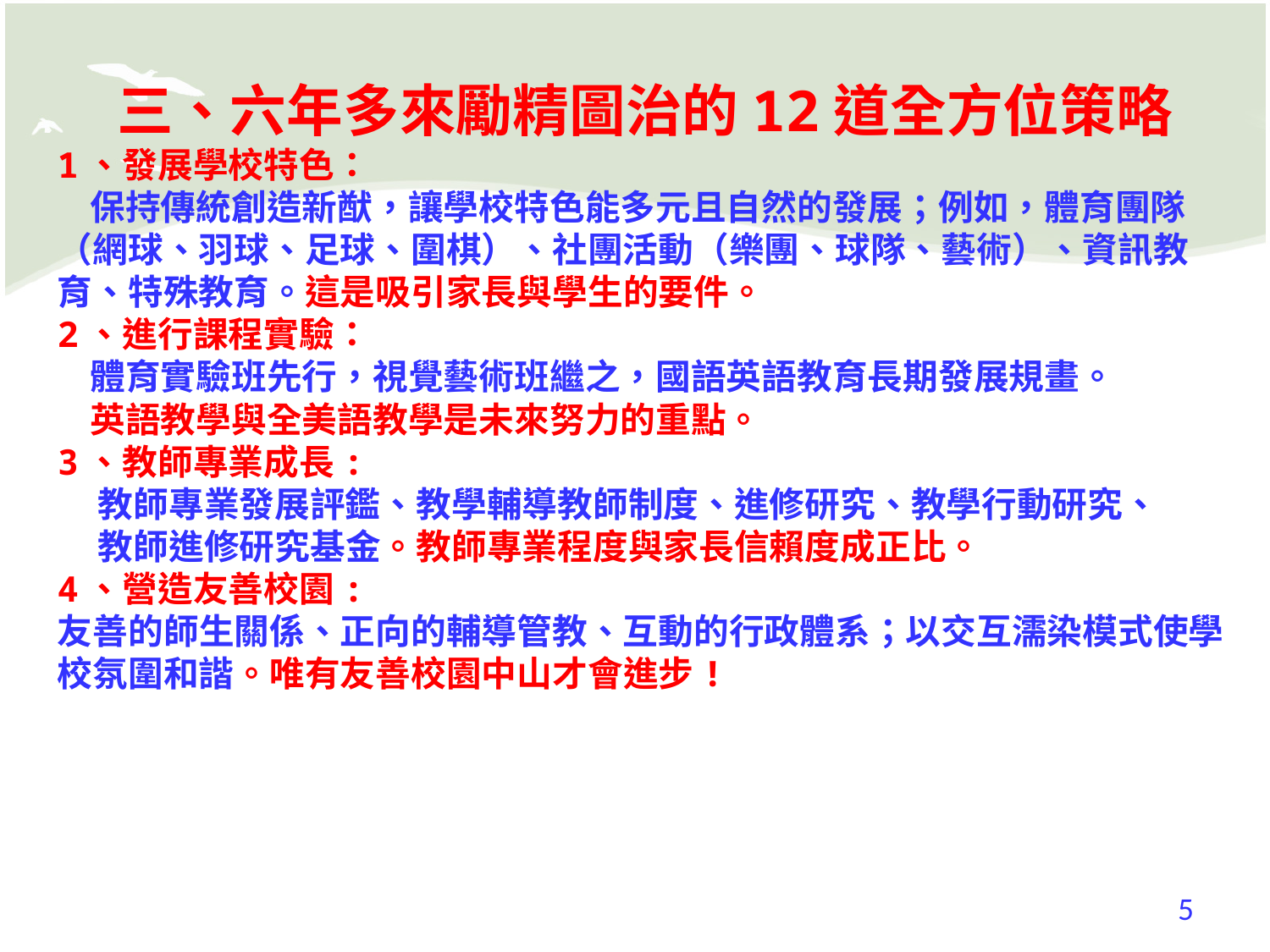

三、六年多來勵精圖治的12道全方位策略
1、發展學校特色：
   保持傳統創造新猷，讓學校特色能多元且自然的發展；例如，體育團隊（網球、羽球、足球、圍棋）、社團活動（樂團、球隊、藝術）、資訊教育、特殊教育。這是吸引家長與學生的要件。
2、進行課程實驗：
   體育實驗班先行，視覺藝術班繼之，國語英語教育長期發展規畫。
   英語教學與全美語教學是未來努力的重點。
3、教師專業成長:
    教師專業發展評鑑、教學輔導教師制度、進修研究、教學行動研究、
    教師進修研究基金。教師專業程度與家長信賴度成正比。
4、營造友善校園:
友善的師生關係、正向的輔導管教、互動的行政體系；以交互濡染模式使學校氛圍和諧。唯有友善校園中山才會進步!
5